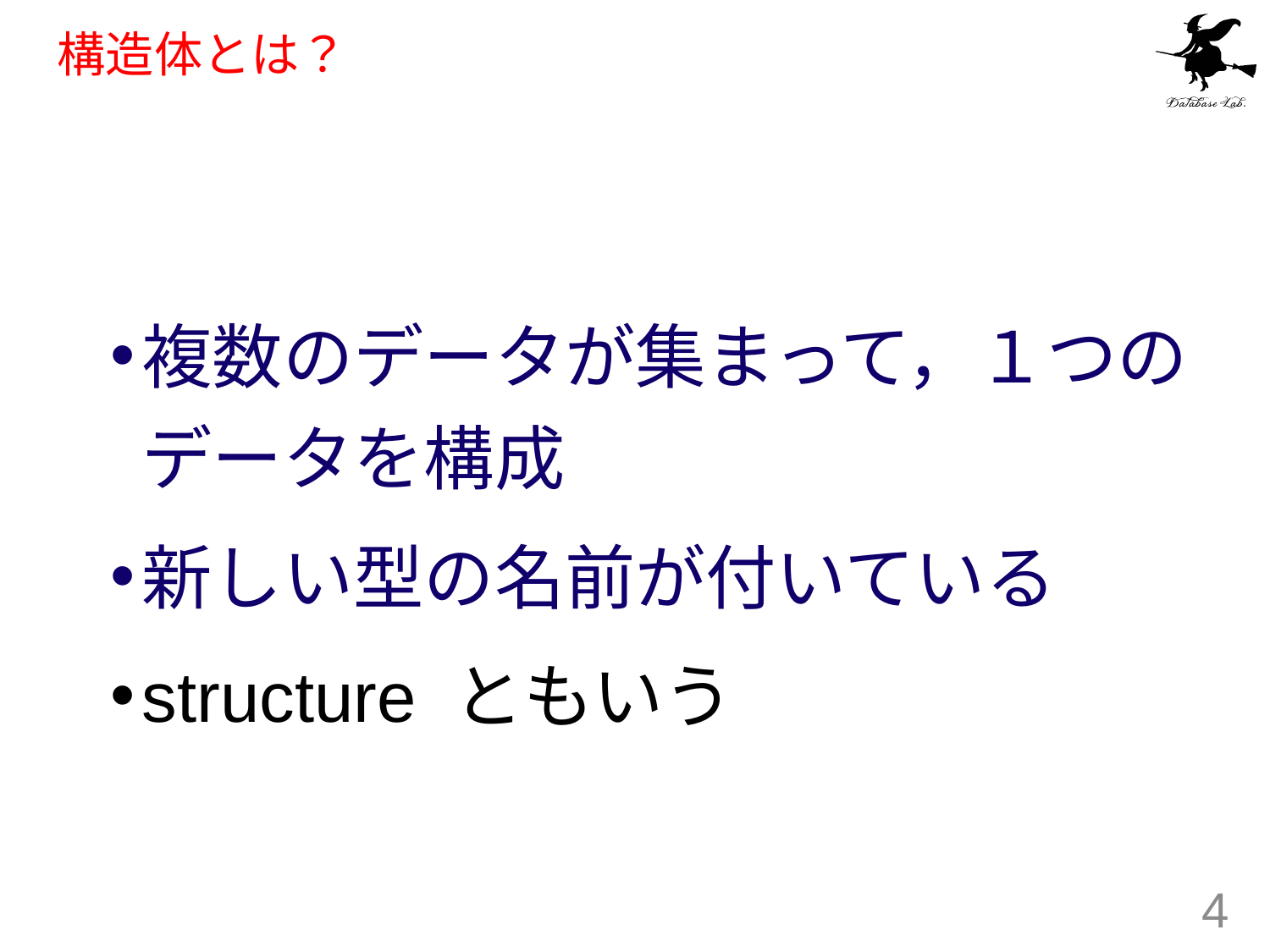

# 構造体とは？
複数のデータが集まって，１つのデータを構成
新しい型の名前が付いている
structure ともいう

4